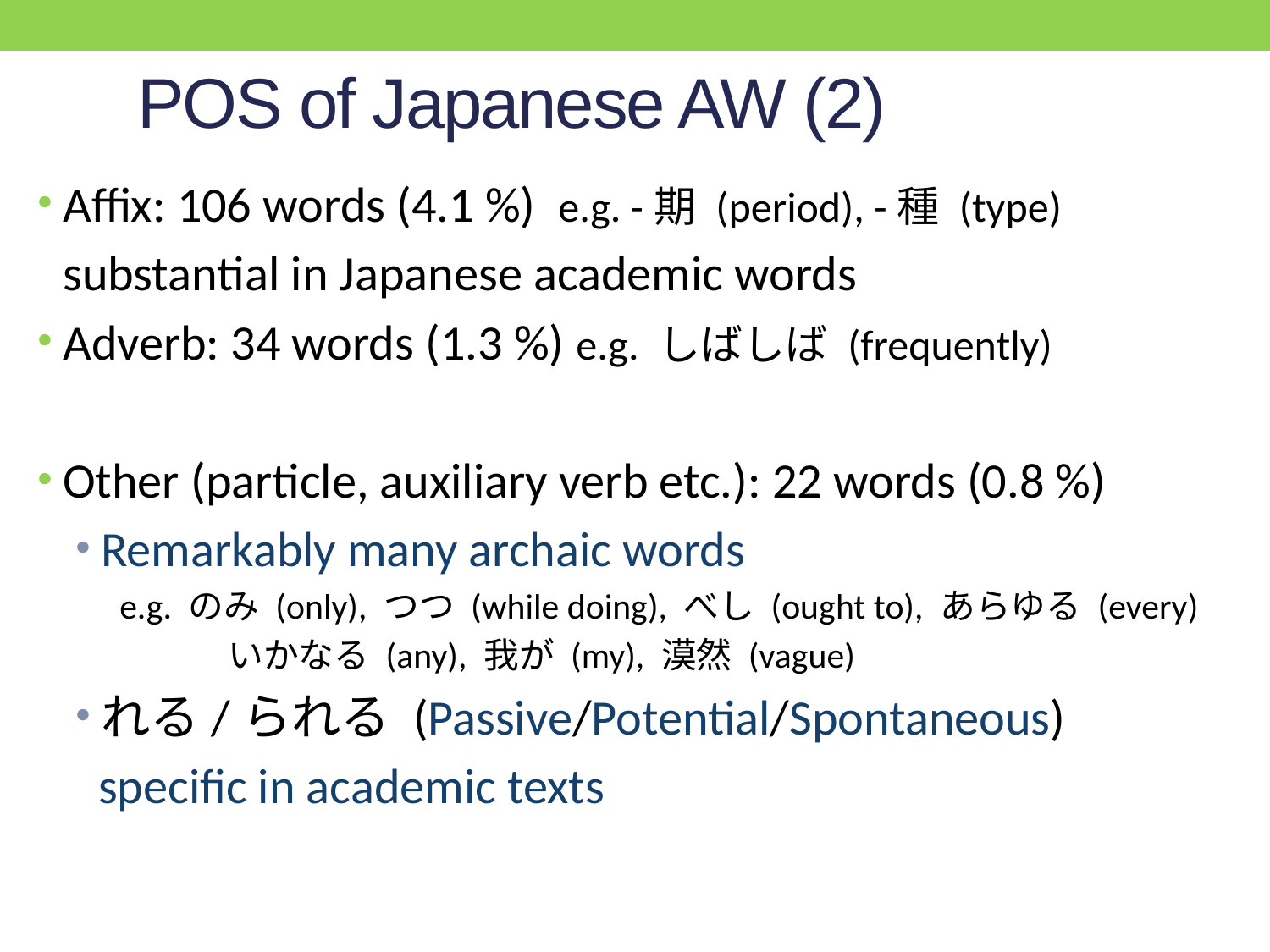

# POS of Japanese AW (2)
Affix: 106 words (4.1 %)  e.g. -期 (period), -種 (type)
	substantial in Japanese academic words
Adverb: 34 words (1.3 %) e.g. しばしば (frequently)

Other (particle, auxiliary verb etc.): 22 words (0.8 %)
Remarkably many archaic words
　e.g. のみ (only), つつ (while doing), べし (ought to), あらゆる (every)
		いかなる (any), 我が (my), 漠然 (vague)
れる/られる (Passive/Potential/Spontaneous)
  specific in academic texts